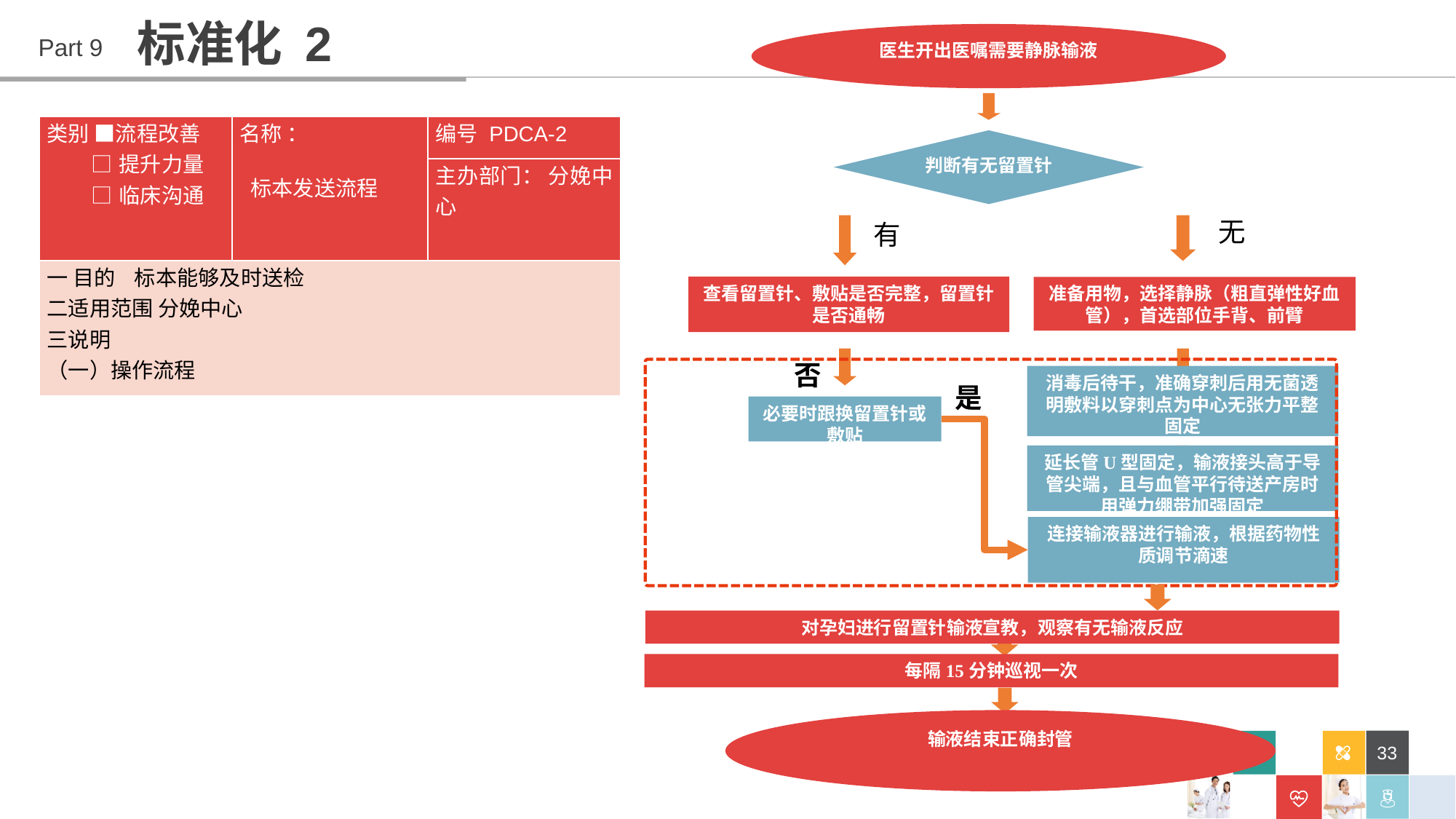

标准化 2
Part 9
医生开出医嘱需要静脉输液

判断有无留置针

查看留置针、敷贴是否完整，留置针是否通畅

准备用物，选择静脉（粗直弹性好血管），首选部位手背、前臂

消毒后待干，准确穿刺后用无菌透明敷料以穿刺点为中心无张力平整固定
必要时跟换留置针或敷贴

延长管U型固定，输液接头高于导管尖端，且与血管平行待送产房时用弹力绷带加强固定
连接输液器进行输液，根据药物性质调节滴速
输液结束正确封管
| 类别 ■流程改善 □提升力量 □临床沟通 | 名称 ：   标本发送流程 | 编号 PDCA-2 |
| --- | --- | --- |
|  |  | 主办部门： 分娩中心 |
| 一 目的 标本能够及时送检  二适用范围 分娩中心 三说明 （一）操作流程 |  |  |
无
有
否

是

对孕妇进行留置针输液宣教，观察有无输液反应

每隔15分钟巡视一次